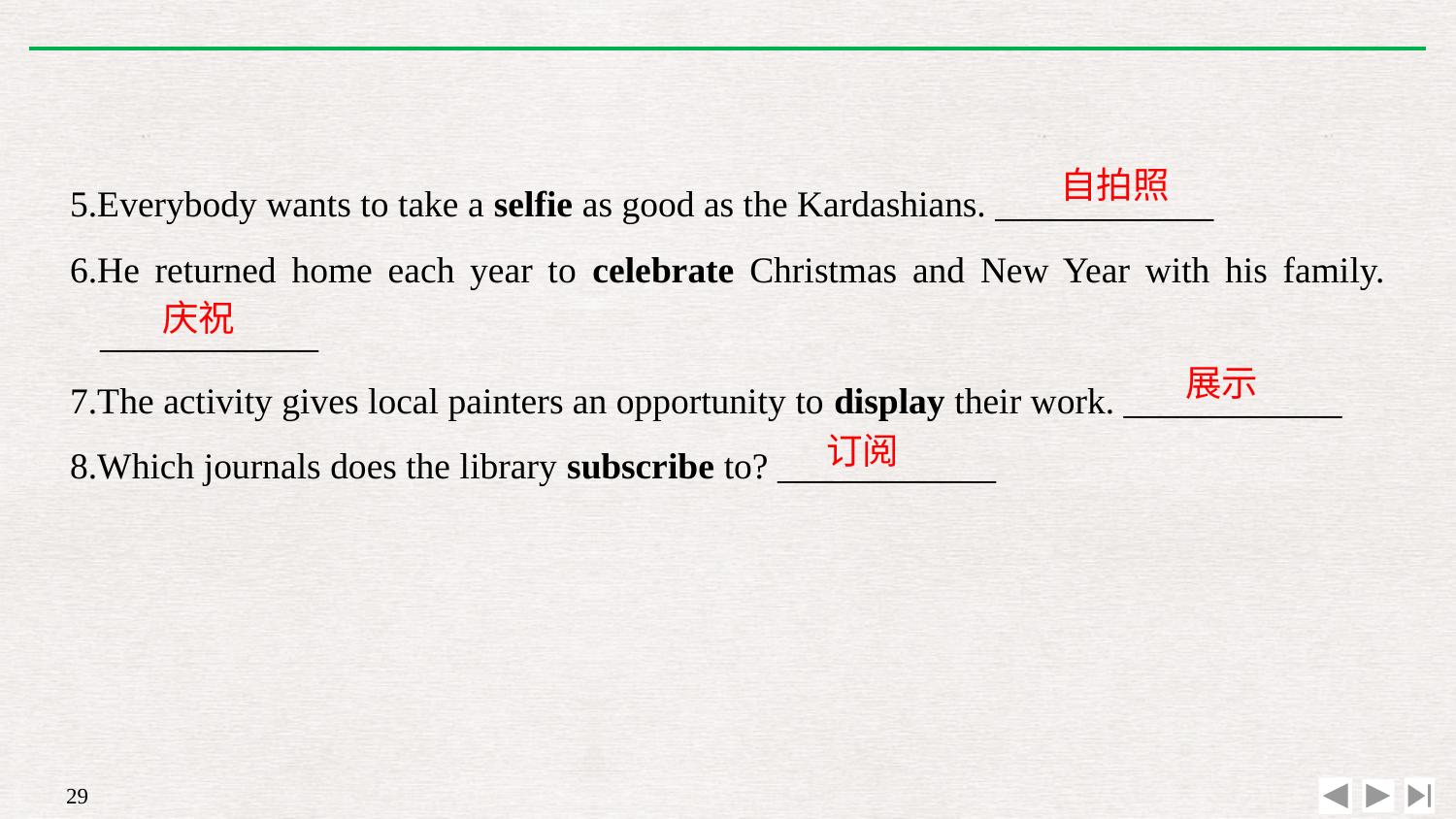

5.Everybody wants to take a selfie as good as the Kardashians. ____________
6.He returned home each year to celebrate Christmas and New Year with his family. ____________
7.The activity gives local painters an opportunity to display their work. ____________
8.Which journals does the library subscribe to? ____________
自拍照
庆祝
展示
订阅